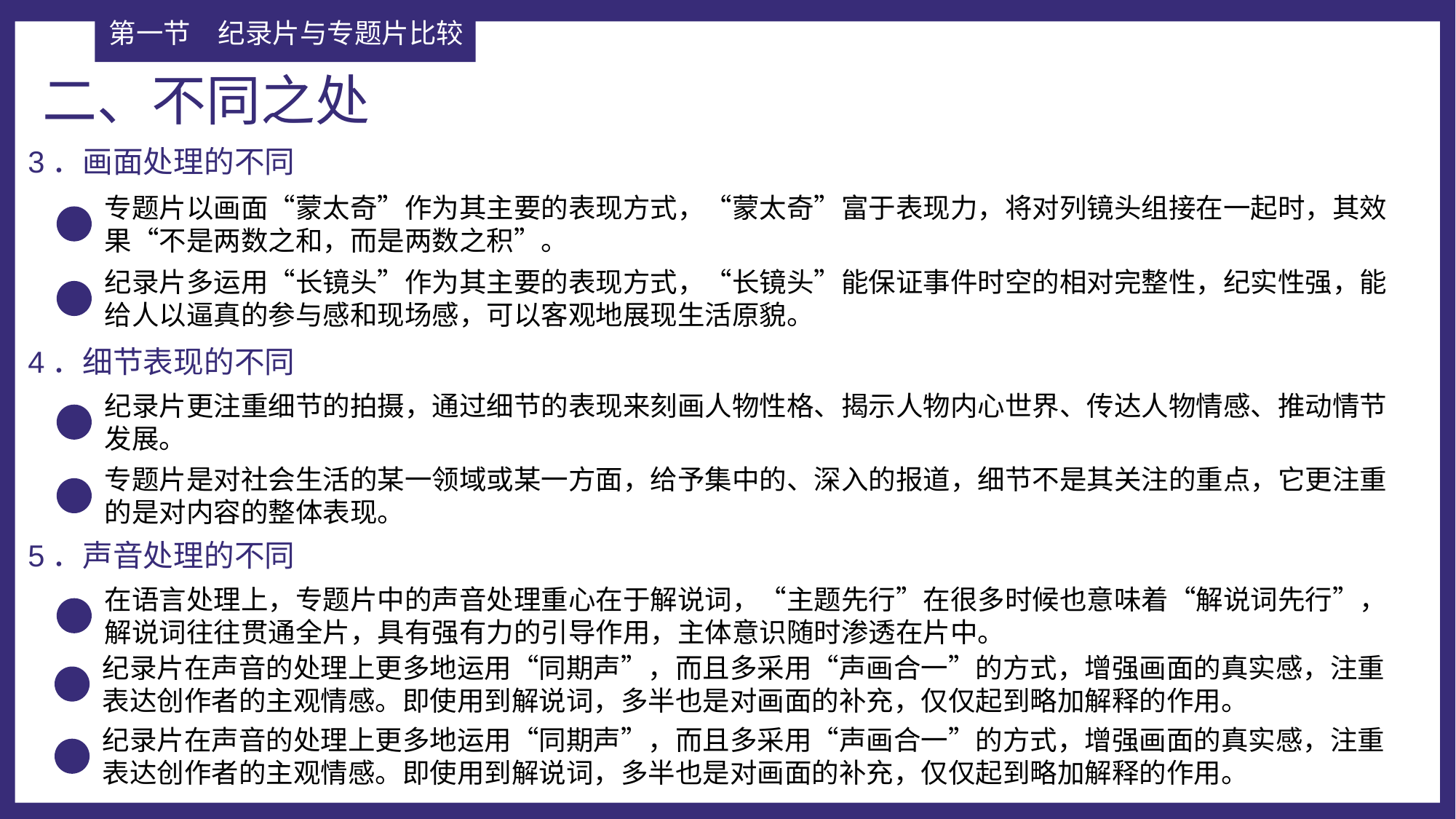

第一节	纪录片与专题片比较
二、不同之处
3．画面处理的不同
专题片以画面“蒙太奇”作为其主要的表现方式，“蒙太奇”富于表现力，将对列镜头组接在一起时，其效果“不是两数之和，而是两数之积”。

纪录片多运用“长镜头”作为其主要的表现方式，“长镜头”能保证事件时空的相对完整性，纪实性强，能给人以逼真的参与感和现场感，可以客观地展现生活原貌。

4．细节表现的不同
纪录片更注重细节的拍摄，通过细节的表现来刻画人物性格、揭示人物内心世界、传达人物情感、推动情节发展。

专题片是对社会生活的某一领域或某一方面，给予集中的、深入的报道，细节不是其关注的重点，它更注重的是对内容的整体表现。

5．声音处理的不同
在语言处理上，专题片中的声音处理重心在于解说词，“主题先行”在很多时候也意味着“解说词先行”，解说词往往贯通全片，具有强有力的引导作用，主体意识随时渗透在片中。

纪录片在声音的处理上更多地运用“同期声”，而且多采用“声画合一”的方式，增强画面的真实感，注重表达创作者的主观情感。即使用到解说词，多半也是对画面的补充，仅仅起到略加解释的作用。

纪录片在声音的处理上更多地运用“同期声”，而且多采用“声画合一”的方式，增强画面的真实感，注重表达创作者的主观情感。即使用到解说词，多半也是对画面的补充，仅仅起到略加解释的作用。